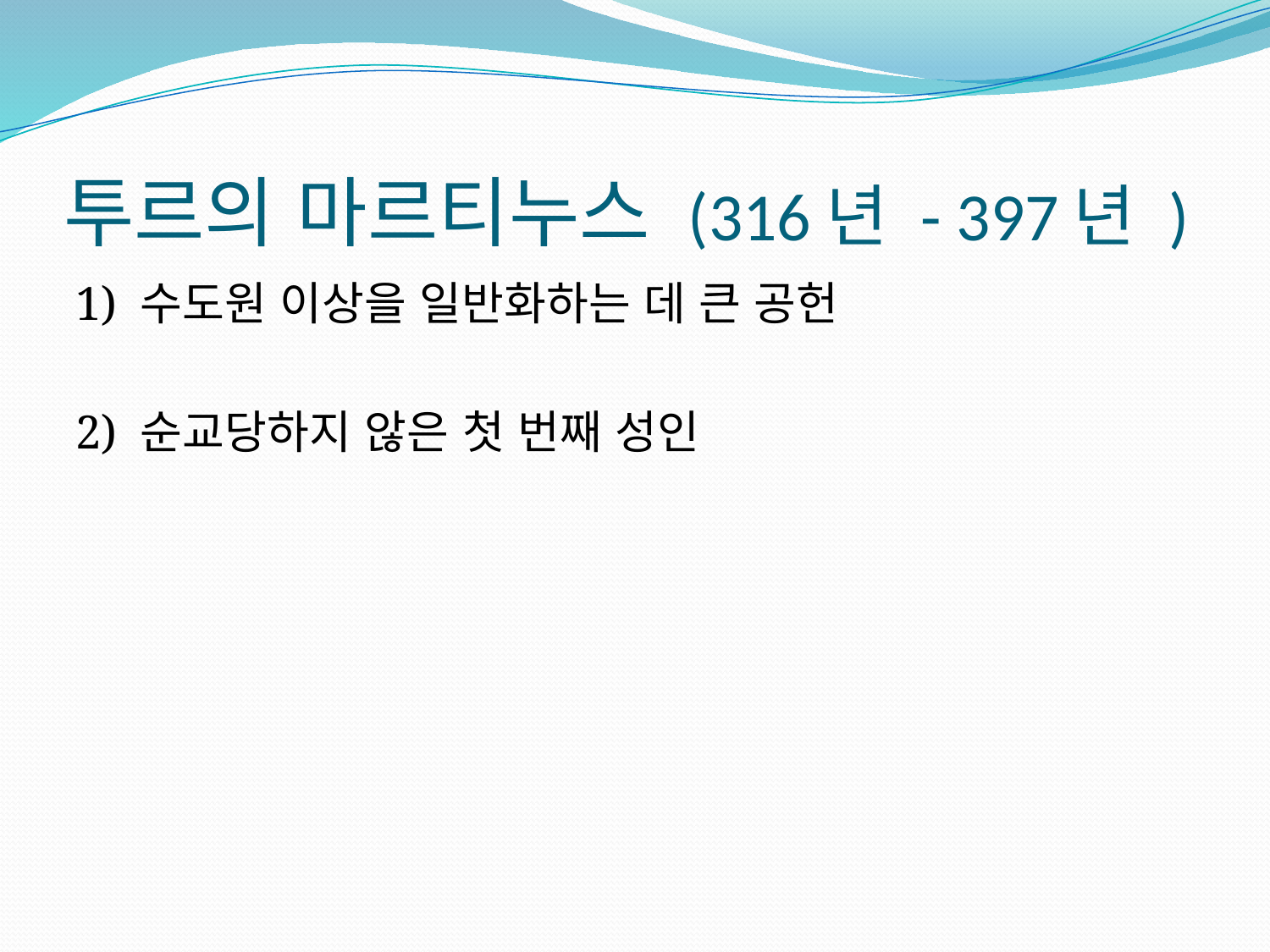

# 투르의 마르티누스 (316년 - 397년 )
1) 수도원 이상을 일반화하는 데 큰 공헌

2) 순교당하지 않은 첫 번째 성인